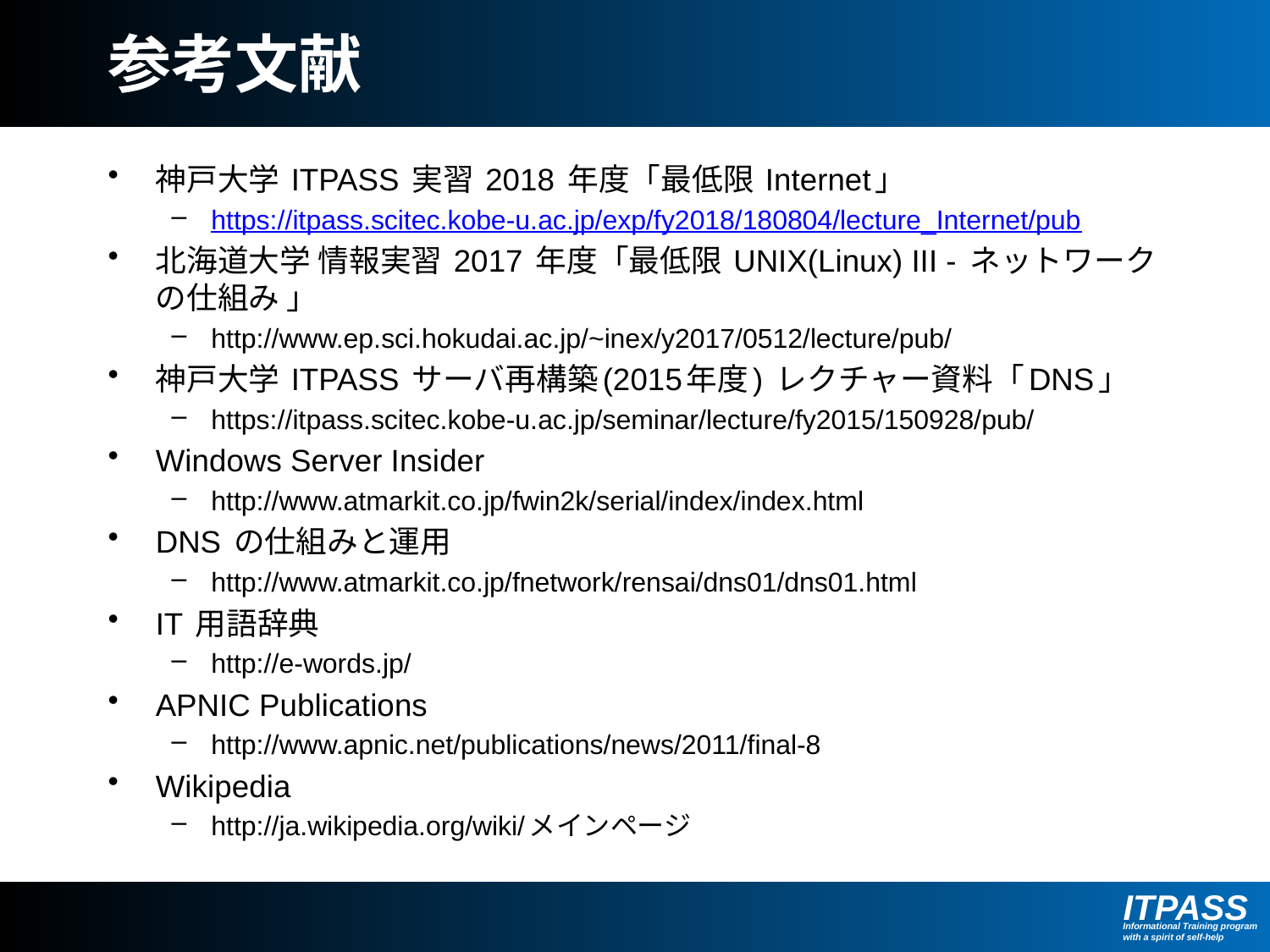

# 参考文献
神戸大学 ITPASS 実習 2018 年度「最低限 Internet」
https://itpass.scitec.kobe-u.ac.jp/exp/fy2018/180804/lecture_Internet/pub
北海道大学 情報実習 2017 年度「最低限 UNIX(Linux) III - ネットワークの仕組み 」
http://www.ep.sci.hokudai.ac.jp/~inex/y2017/0512/lecture/pub/
神戸大学 ITPASS サーバ再構築(2015年度) レクチャー資料「DNS」
https://itpass.scitec.kobe-u.ac.jp/seminar/lecture/fy2015/150928/pub/
Windows Server Insider
http://www.atmarkit.co.jp/fwin2k/serial/index/index.html
DNS の仕組みと運用
http://www.atmarkit.co.jp/fnetwork/rensai/dns01/dns01.html
IT 用語辞典
http://e-words.jp/
APNIC Publications
http://www.apnic.net/publications/news/2011/final-8
Wikipedia
http://ja.wikipedia.org/wiki/メインページ